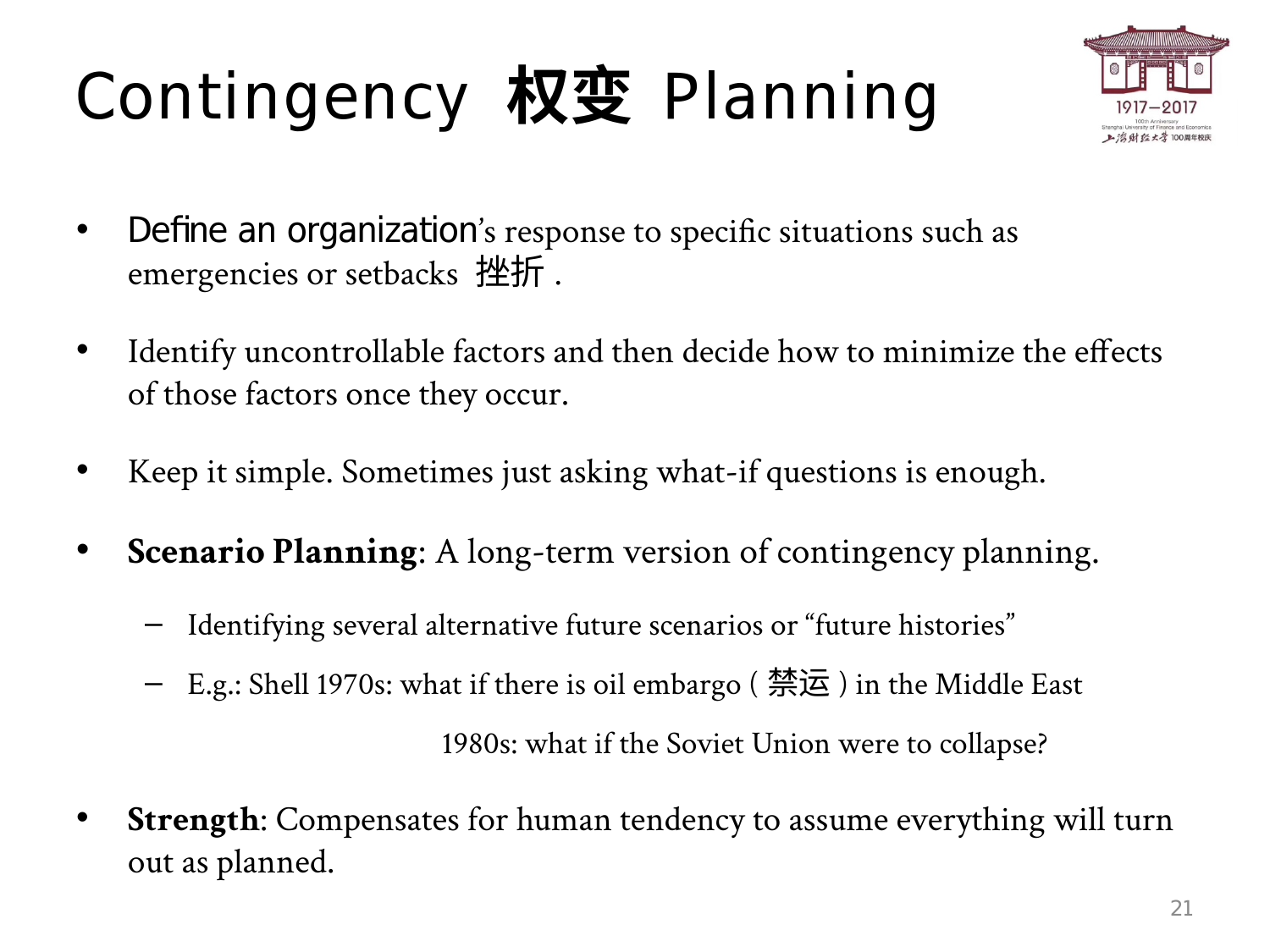

# Contingency 权变 Planning
Define an organization’s response to specific situations such as emergencies or setbacks 挫折.
Identify uncontrollable factors and then decide how to minimize the effects of those factors once they occur.
Keep it simple. Sometimes just asking what-if questions is enough.
Scenario Planning: A long-term version of contingency planning.
Identifying several alternative future scenarios or “future histories”
E.g.: Shell 1970s: what if there is oil embargo (禁运) in the Middle East
			1980s: what if the Soviet Union were to collapse?
Strength: Compensates for human tendency to assume everything will turn out as planned.
21